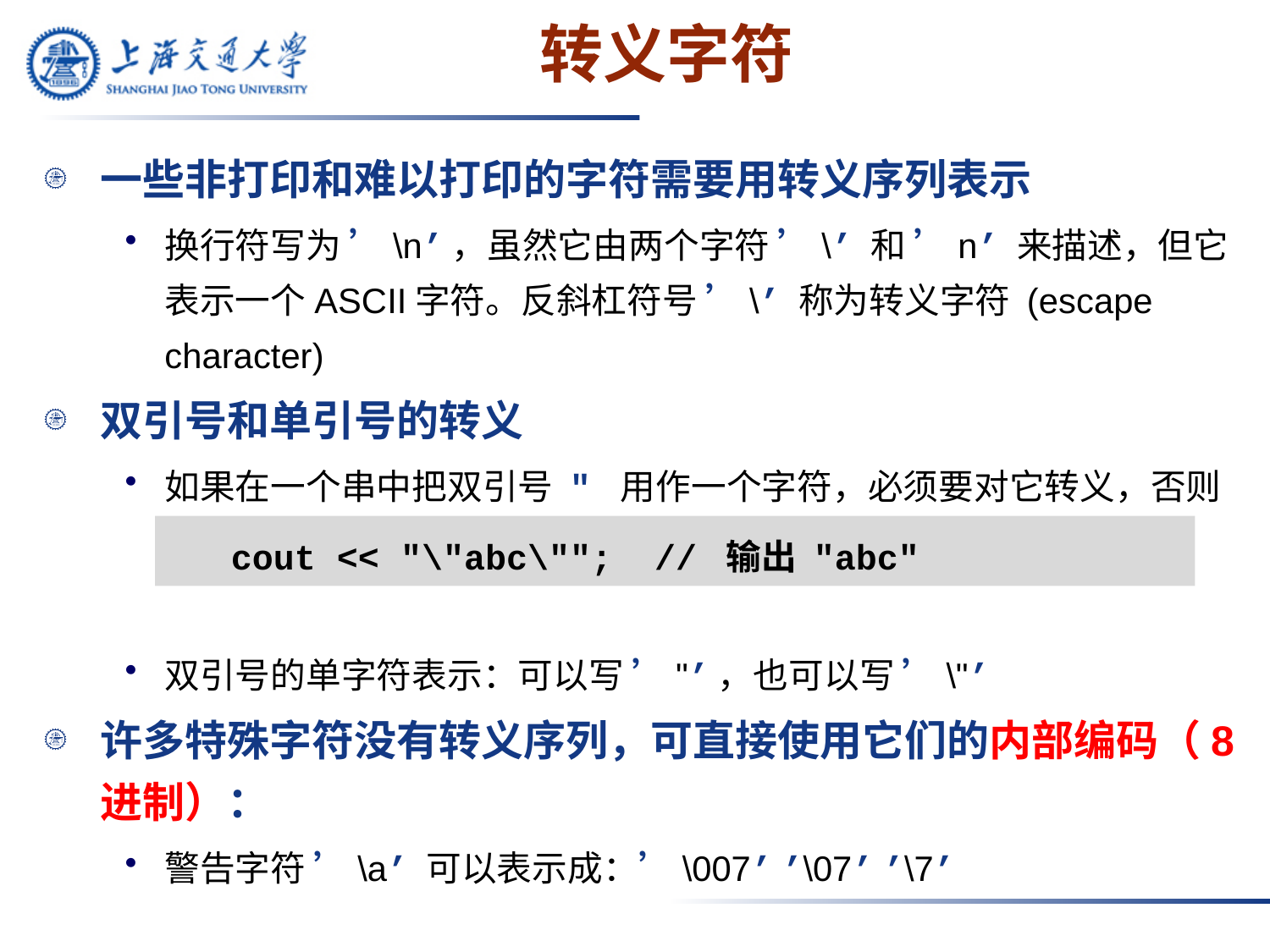

# 转义字符
一些非打印和难以打印的字符需要用转义序列表示
换行符写为 ’\n’，虽然它由两个字符 ’\’ 和 ’n’ 来描述，但它表示一个ASCII字符。反斜杠符号 ’\’ 称为转义字符 (escape character)
双引号和单引号的转义
如果在一个串中把双引号 " 用作一个字符，必须要对它转义，否则它会终结该字符串。

双引号的单字符表示：可以写 ’"’，也可以写 ’\"’
许多特殊字符没有转义序列，可直接使用它们的内部编码（8进制）：
警告字符 ’\a’ 可以表示成：’\007’ ’\07’ ’\7’
cout << "\"abc\"";  // 输出 "abc"